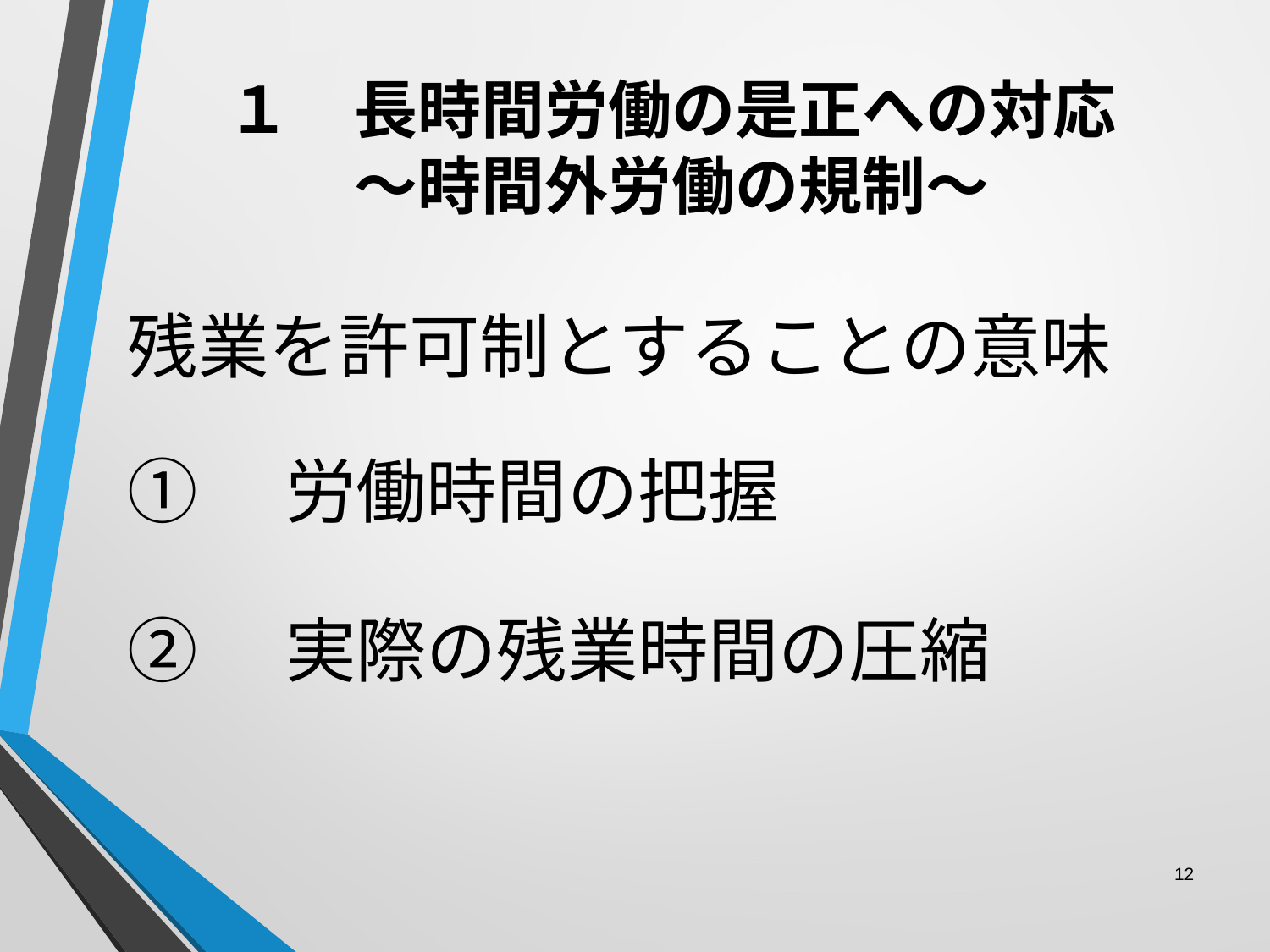

# １　長時間労働の是正への対応 ～時間外労働の規制～
残業を許可制とすることの意味

①　労働時間の把握

②　実際の残業時間の圧縮
12